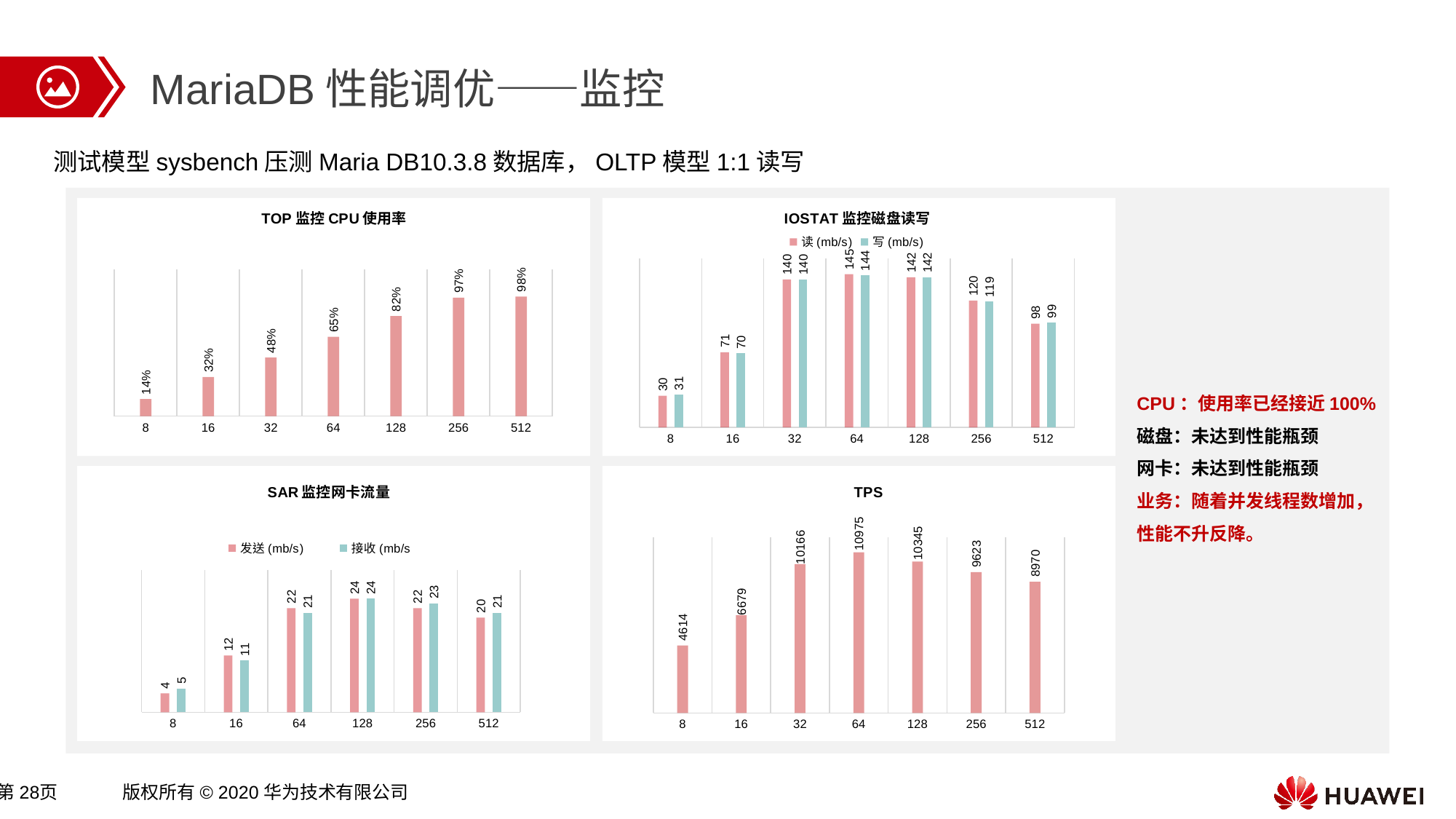

MariaDB性能调优——监控

测试模型sysbench压测Maria DB10.3.8数据库，OLTP模型1:1读写

### Chart: TOP监控CPU使用率

| Category | TOP观察CPU使用率 |
|---|---|
| 8 | 0.14 |
| 16 | 0.32 |
| 32 | 0.48 |
| 64 | 0.65 |
| 128 | 0.82 |
| 256 | 0.97 |
| 512 | 0.98 |

### Chart: IOSTAT监控磁盘读写

| Category | 读(mb/s) | 写(mb/s) |
|---|---|---|
| 8 | 30.0 | 31.0 |
| 16 | 71.0 | 70.0 |
| 32 | 140.0 | 140.0 |
| 64 | 145.0 | 144.0 |
| 128 | 142.0 | 142.0 |
| 256 | 120.0 | 119.0 |
| 512 | 98.0 | 99.0 |

CPU：使用率已经接近100%
磁盘：未达到性能瓶颈
网卡：未达到性能瓶颈
业务：随着并发线程数增加，
性能不升反降。

### Chart: TPS

| Category | 列1 |
|---|---|
| 8 | 4614.0 |
| 16 | 6679.0 |
| 32 | 10166.0 |
| 64 | 10975.0 |
| 128 | 10345.0 |
| 256 | 9623.0 |
| 512 | 8970.0 |

### Chart: SAR监控网卡流量

| Category | 发送(mb/s) | 接收(mb/s |
|---|---|---|
| 8 | 4.0 | 5.0 |
| 16 | 12.0 | 11.0 |
| 64 | 22.0 | 21.0 |
| 128 | 24.0 | 24.0 |
| 256 | 22.0 | 23.0 |
| 512 | 20.0 | 21.0 |